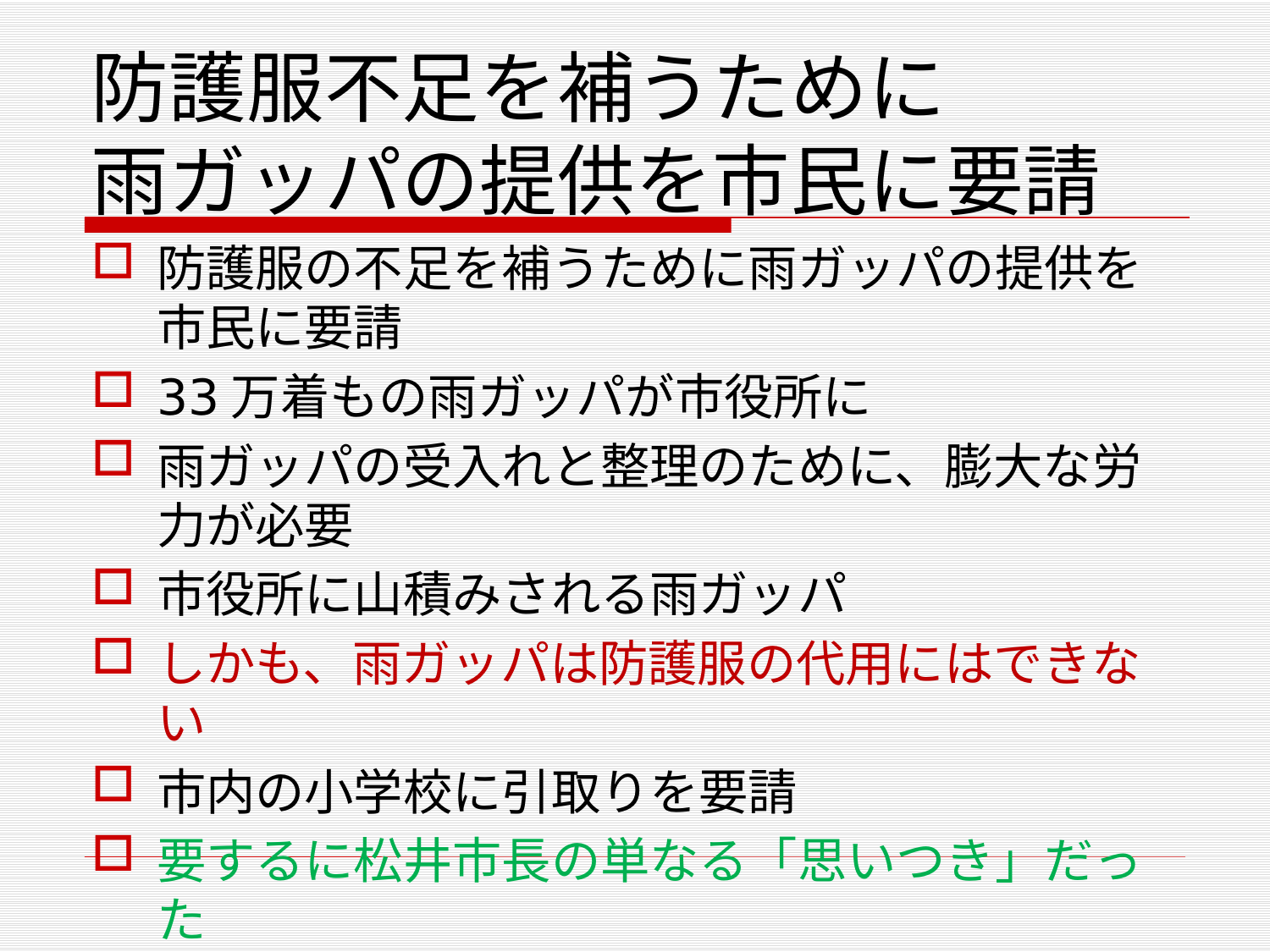

# 防護服不足を補うために 雨ガッパの提供を市民に要請
防護服の不足を補うために雨ガッパの提供を市民に要請
33万着もの雨ガッパが市役所に
雨ガッパの受入れと整理のために、膨大な労力が必要
市役所に山積みされる雨ガッパ
しかも、雨ガッパは防護服の代用にはできない
市内の小学校に引取りを要請
要するに松井市長の単なる「思いつき」だった